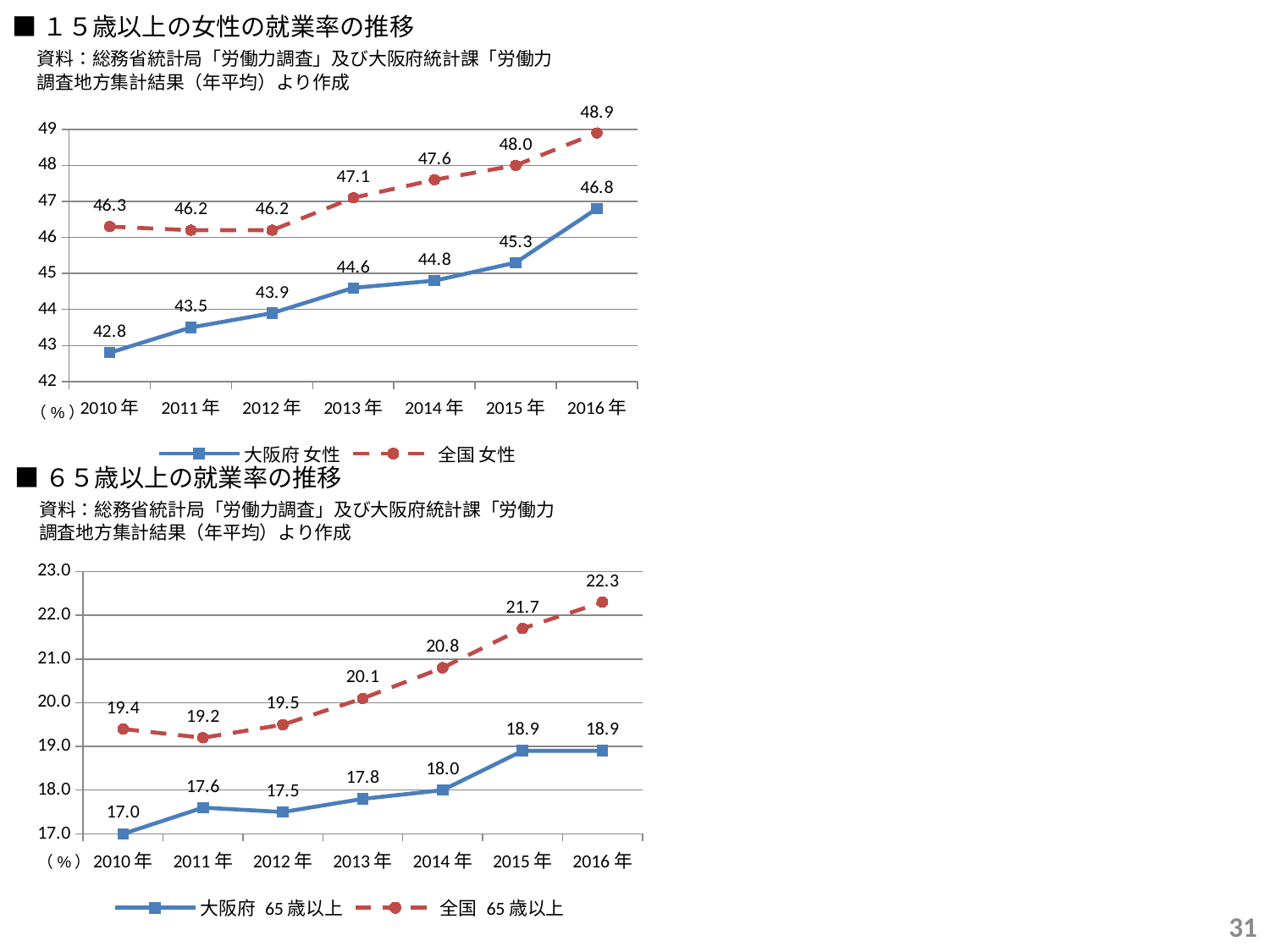

■１５歳以上の女性の就業率の推移
　資料：総務省統計局「労働力調査」及び大阪府統計課「労働力調査地方集計結果（年平均）より作成

### Chart

| Category | 大阪府 女性 | 全国 女性 |
|---|---|---|
| 2010年 | 42.8 | 46.3 |
| 2011年 | 43.5 | 46.2 |
| 2012年 | 43.9 | 46.2 |
| 2013年 | 44.6 | 47.1 |
| 2014年 | 44.8 | 47.6 |
| 2015年 | 45.3 | 48.0 |
| 2016年 | 46.8 | 48.9 |
（%）
■６５歳以上の就業率の推移
　資料：総務省統計局「労働力調査」及び大阪府統計課「労働力調査地方集計結果（年平均）より作成

### Chart

| Category | 大阪府 65歳以上 | 全国 65歳以上 |
|---|---|---|
| 2010年 | 17.0 | 19.4 |
| 2011年 | 17.6 | 19.2 |
| 2012年 | 17.5 | 19.5 |
| 2013年 | 17.8 | 20.1 |
| 2014年 | 18.0 | 20.8 |
| 2015年 | 18.9 | 21.7 |
| 2016年 | 18.9 | 22.3 |
（%）
31